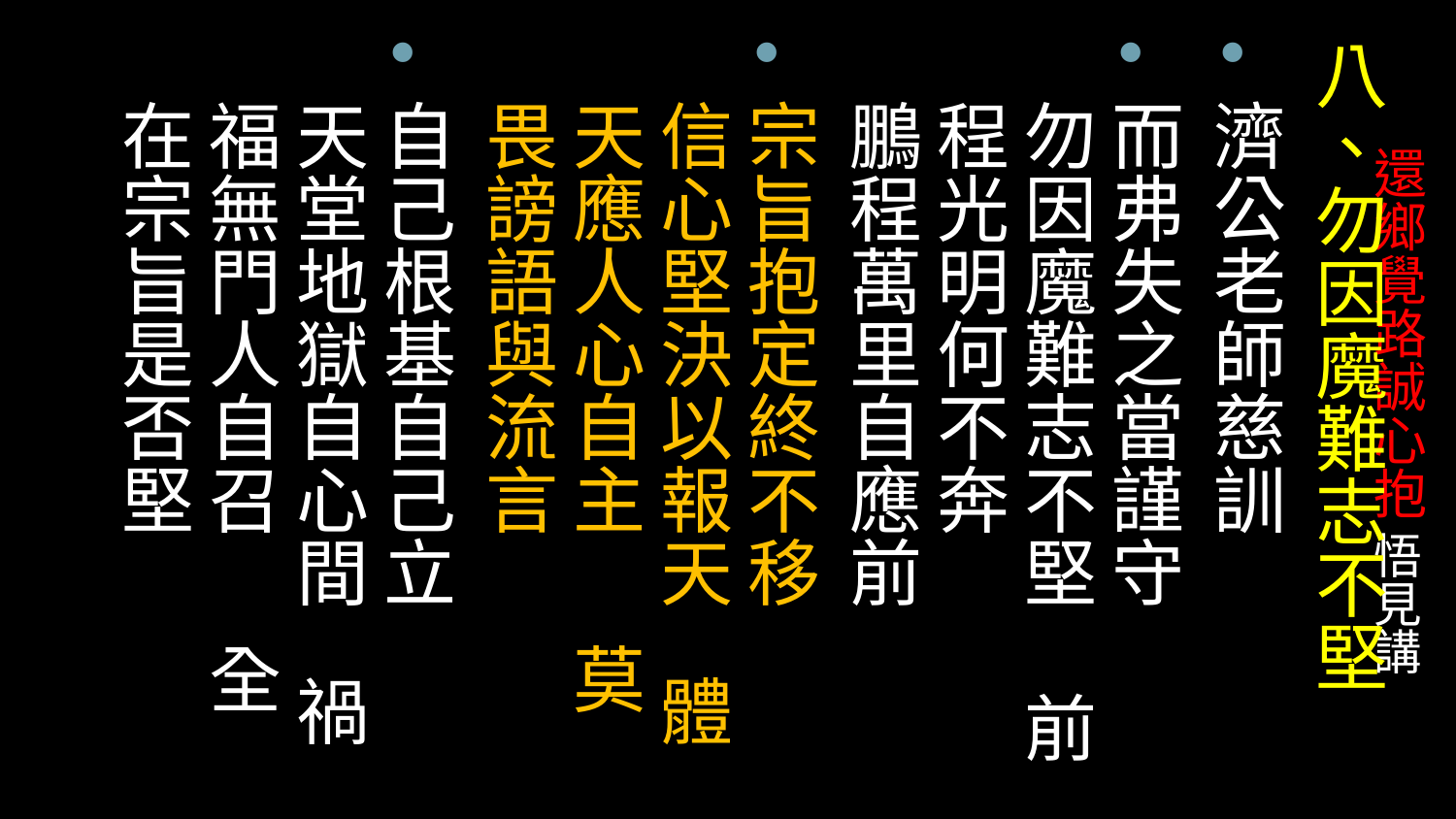

八、勿因魔難志不堅
濟公老師慈訓
而弗失之當謹守　  勿因魔難志不堅     前程光明何不奔
鵬程萬里自應前
宗旨抱定終不移　  信心堅決以報天    體天應人心自主　  莫畏謗語與流言
自己根基自己立
天堂地獄自心間    禍福無門人自召　  全在宗旨是否堅
# 還鄉覺路誠心抱 悟見講